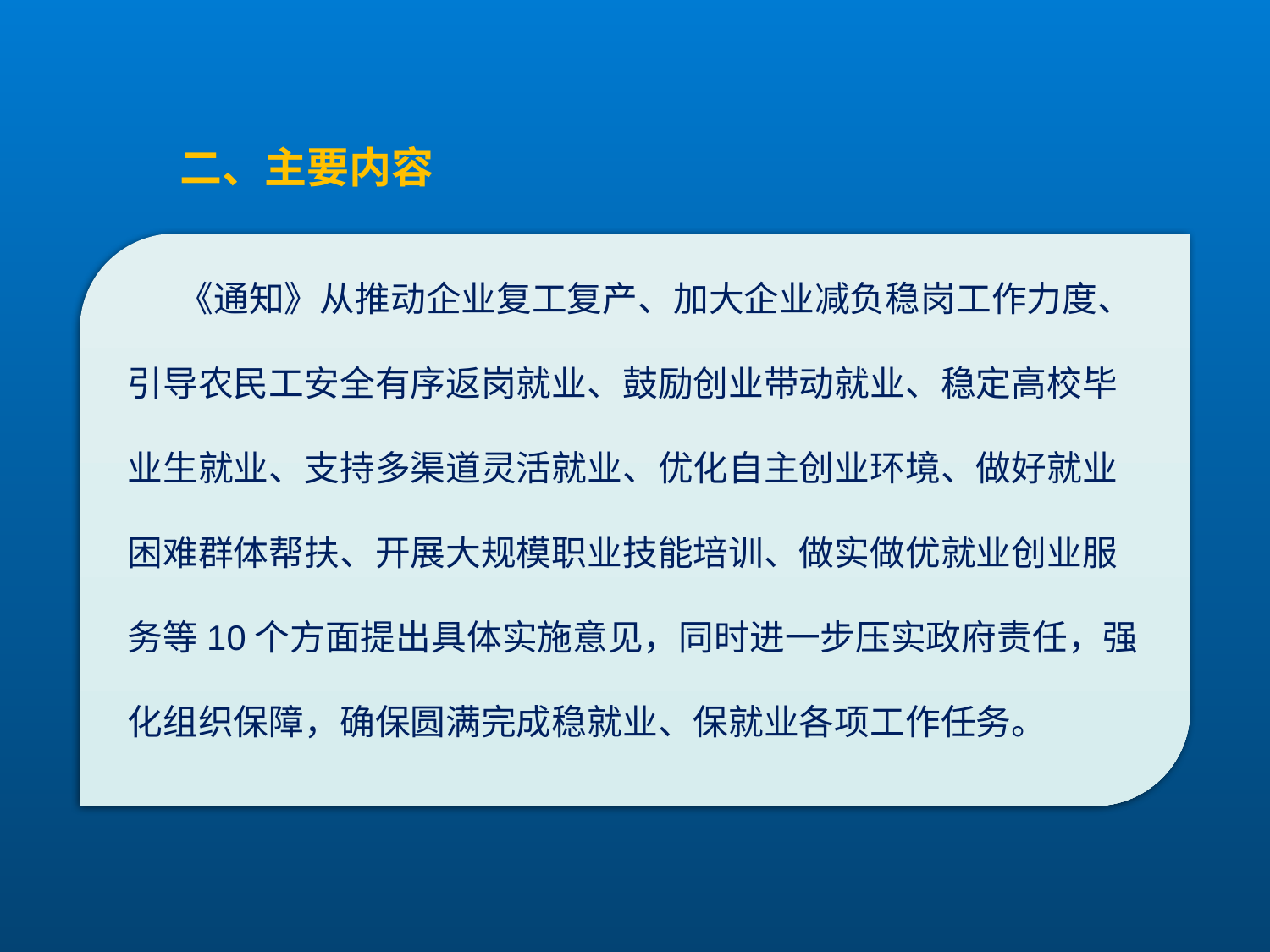

二、主要内容
      《通知》从推动企业复工复产、加大企业减负稳岗工作力度、引导农民工安全有序返岗就业、鼓励创业带动就业、稳定高校毕业生就业、支持多渠道灵活就业、优化自主创业环境、做好就业困难群体帮扶、开展大规模职业技能培训、做实做优就业创业服务等10个方面提出具体实施意见，同时进一步压实政府责任，强化组织保障，确保圆满完成稳就业、保就业各项工作任务。